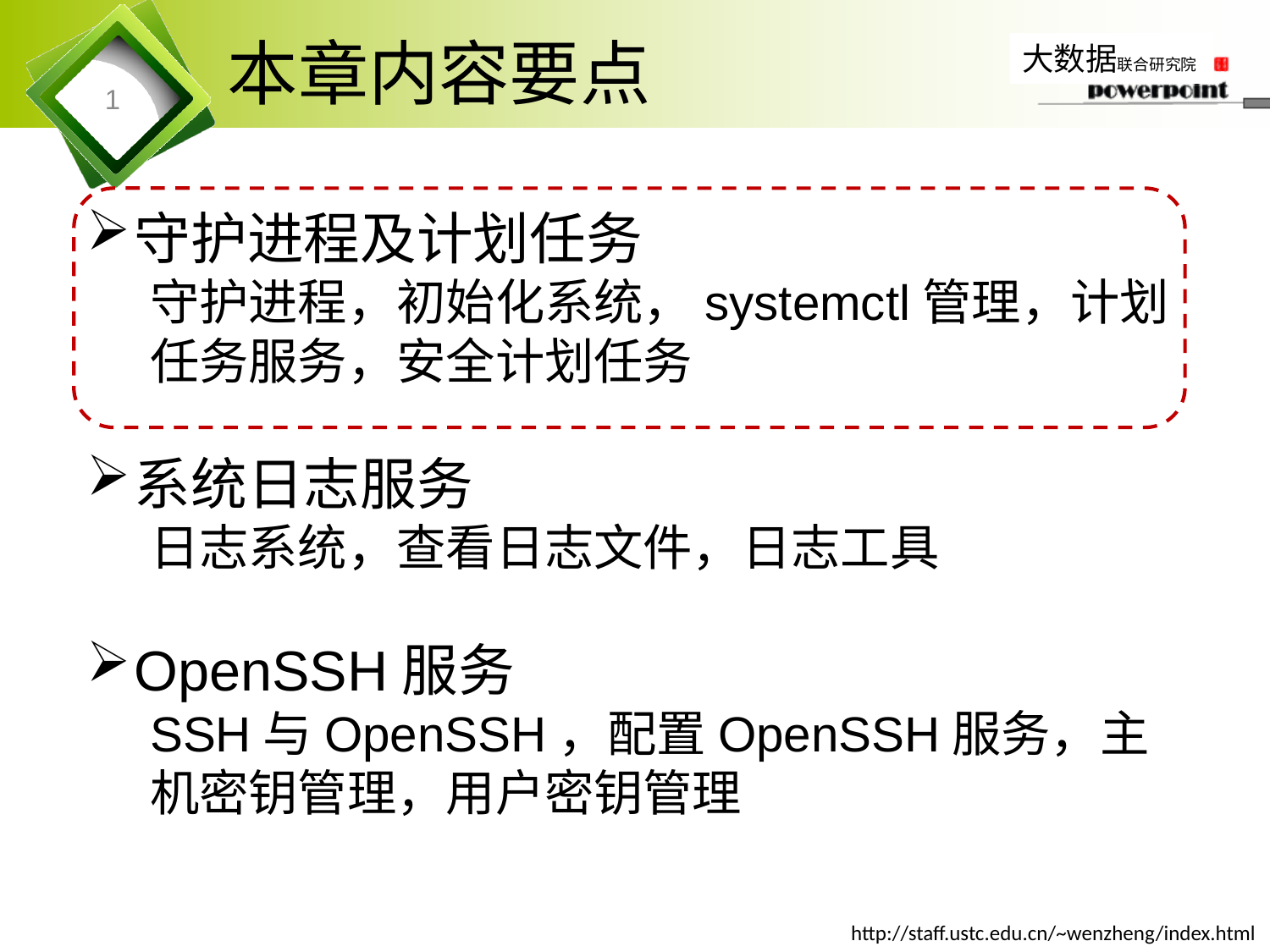

# 本章内容要点
1

守护进程及计划任务
守护进程，初始化系统，systemctl管理，计划任务服务，安全计划任务

系统日志服务
日志系统，查看日志文件，日志工具

OpenSSH服务
SSH与OpenSSH，配置OpenSSH服务，主机密钥管理，用户密钥管理